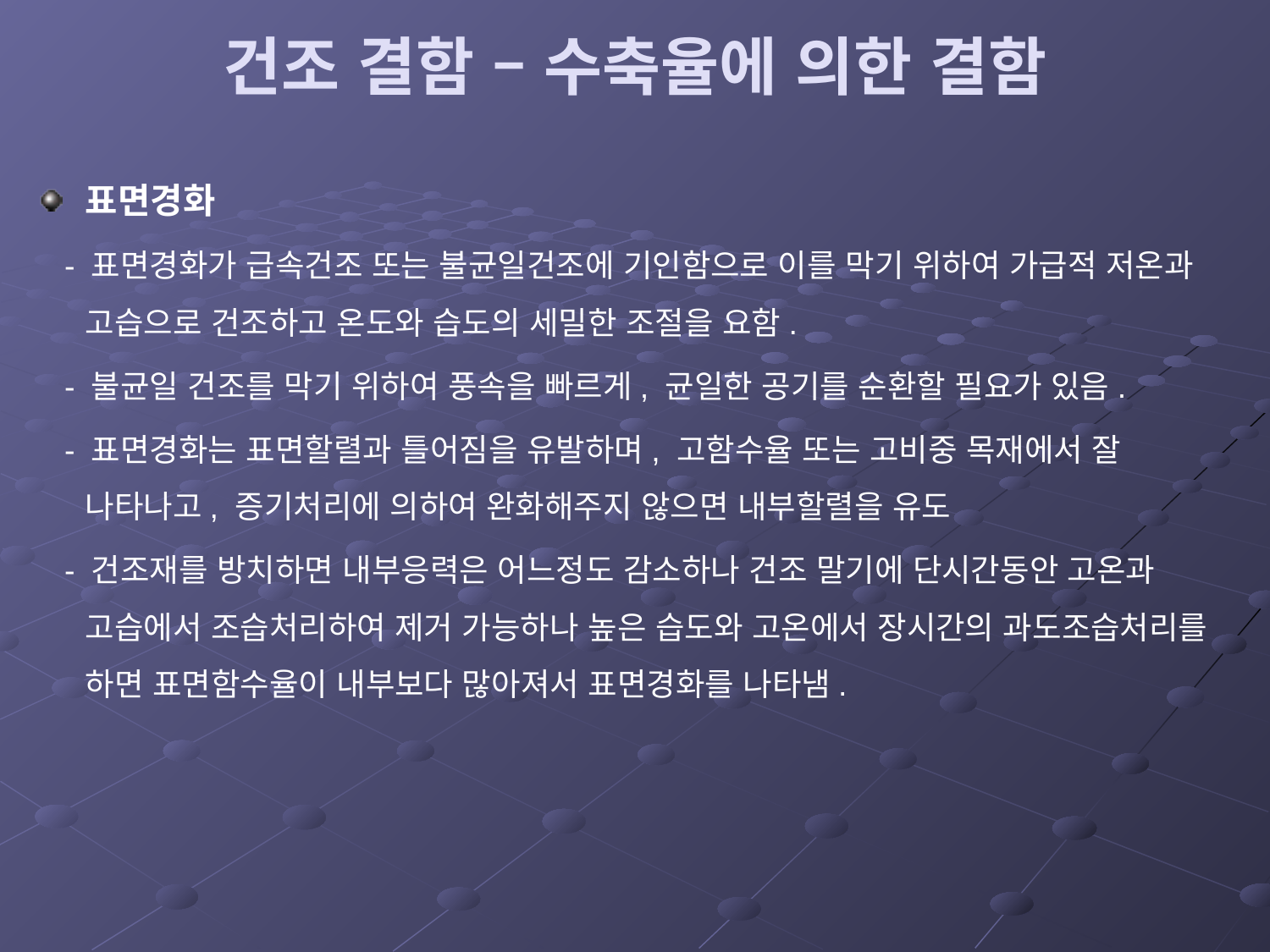

# 건조 결함 – 수축율에 의한 결함
표면경화
   - 표면경화가 급속건조 또는 불균일건조에 기인함으로 이를 막기 위하여 가급적 저온과 고습으로 건조하고 온도와 습도의 세밀한 조절을 요함.
   - 불균일 건조를 막기 위하여 풍속을 빠르게, 균일한 공기를 순환할 필요가 있음.
   - 표면경화는 표면할렬과 틀어짐을 유발하며, 고함수율 또는 고비중 목재에서 잘 나타나고, 증기처리에 의하여 완화해주지 않으면 내부할렬을 유도
   - 건조재를 방치하면 내부응력은 어느정도 감소하나 건조 말기에 단시간동안 고온과 고습에서 조습처리하여 제거 가능하나 높은 습도와 고온에서 장시간의 과도조습처리를 하면 표면함수율이 내부보다 많아져서 표면경화를 나타냄.